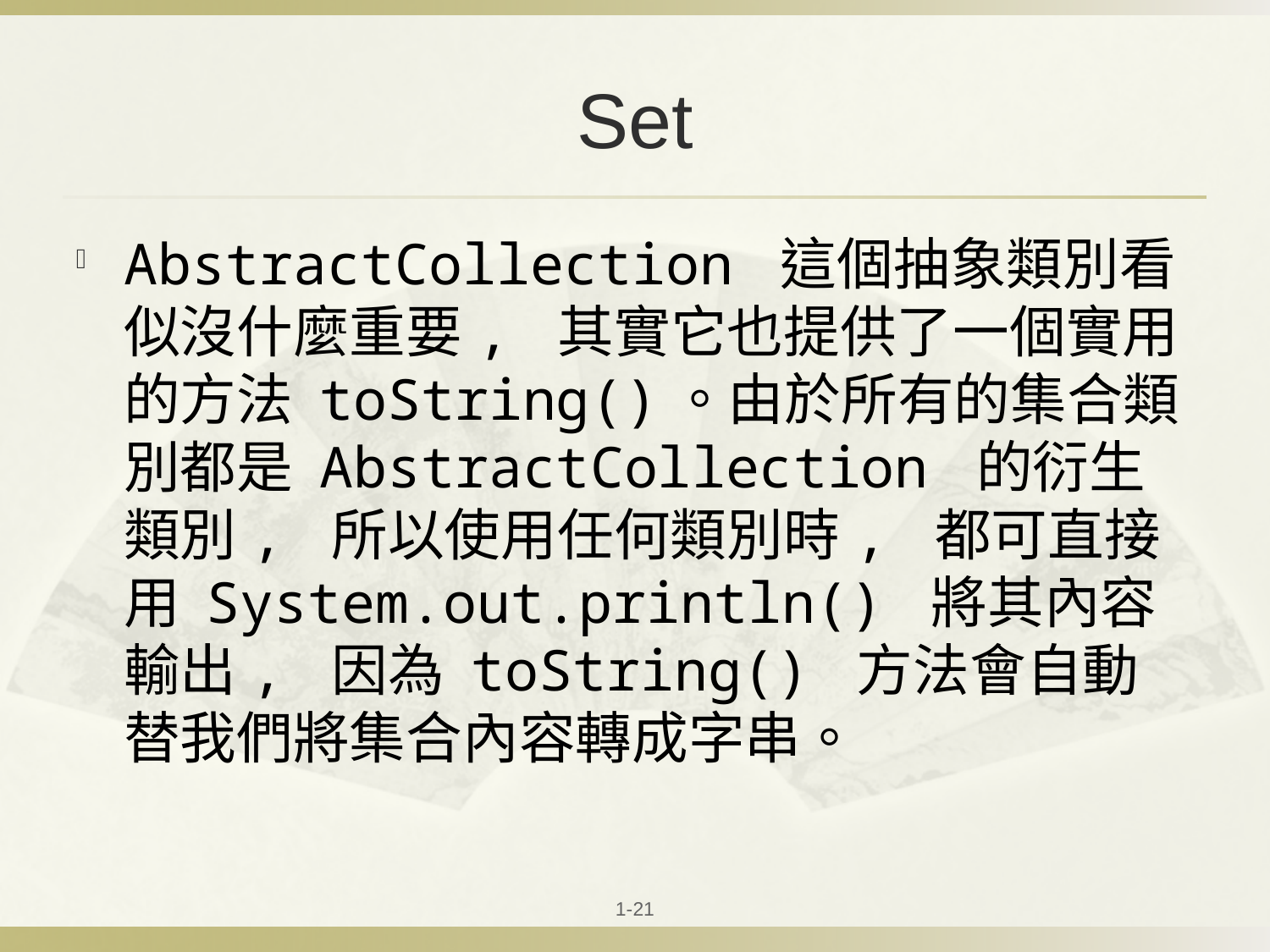

# Set
AbstractCollection 這個抽象類別看似沒什麼重要, 其實它也提供了一個實用的方法 toString()。由於所有的集合類別都是 AbstractCollection 的衍生類別, 所以使用任何類別時, 都可直接用 System.out.println() 將其內容輸出, 因為 toString() 方法會自動替我們將集合內容轉成字串。
1-21